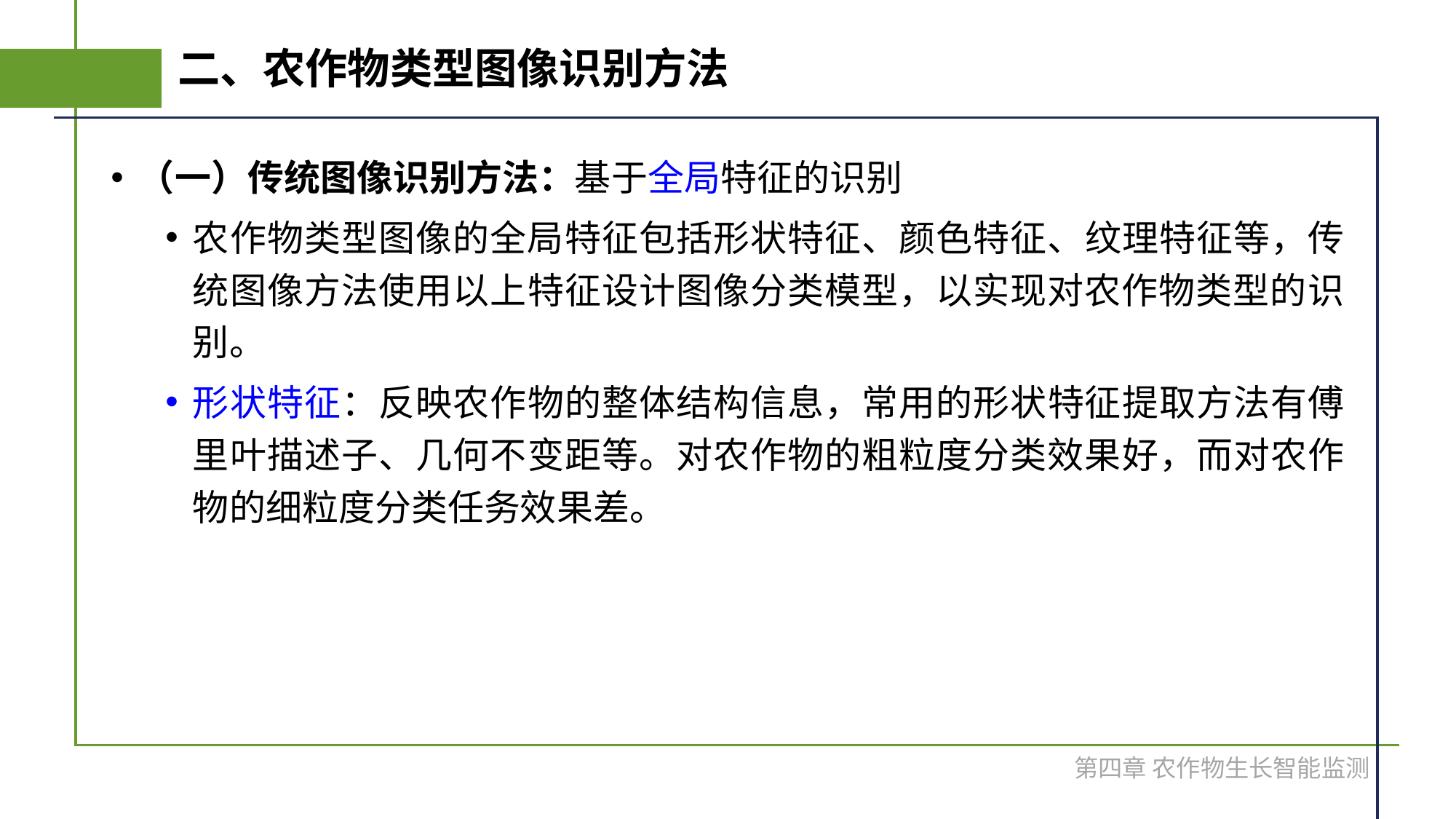

# 二、农作物类型图像识别方法
（一）传统图像识别方法：基于全局特征的识别
农作物类型图像的全局特征包括形状特征、颜色特征、纹理特征等，传统图像方法使用以上特征设计图像分类模型，以实现对农作物类型的识别。
形状特征：反映农作物的整体结构信息，常用的形状特征提取方法有傅里叶描述子、几何不变距等。对农作物的粗粒度分类效果好，而对农作物的细粒度分类任务效果差。

第四章 农作物生长智能监测